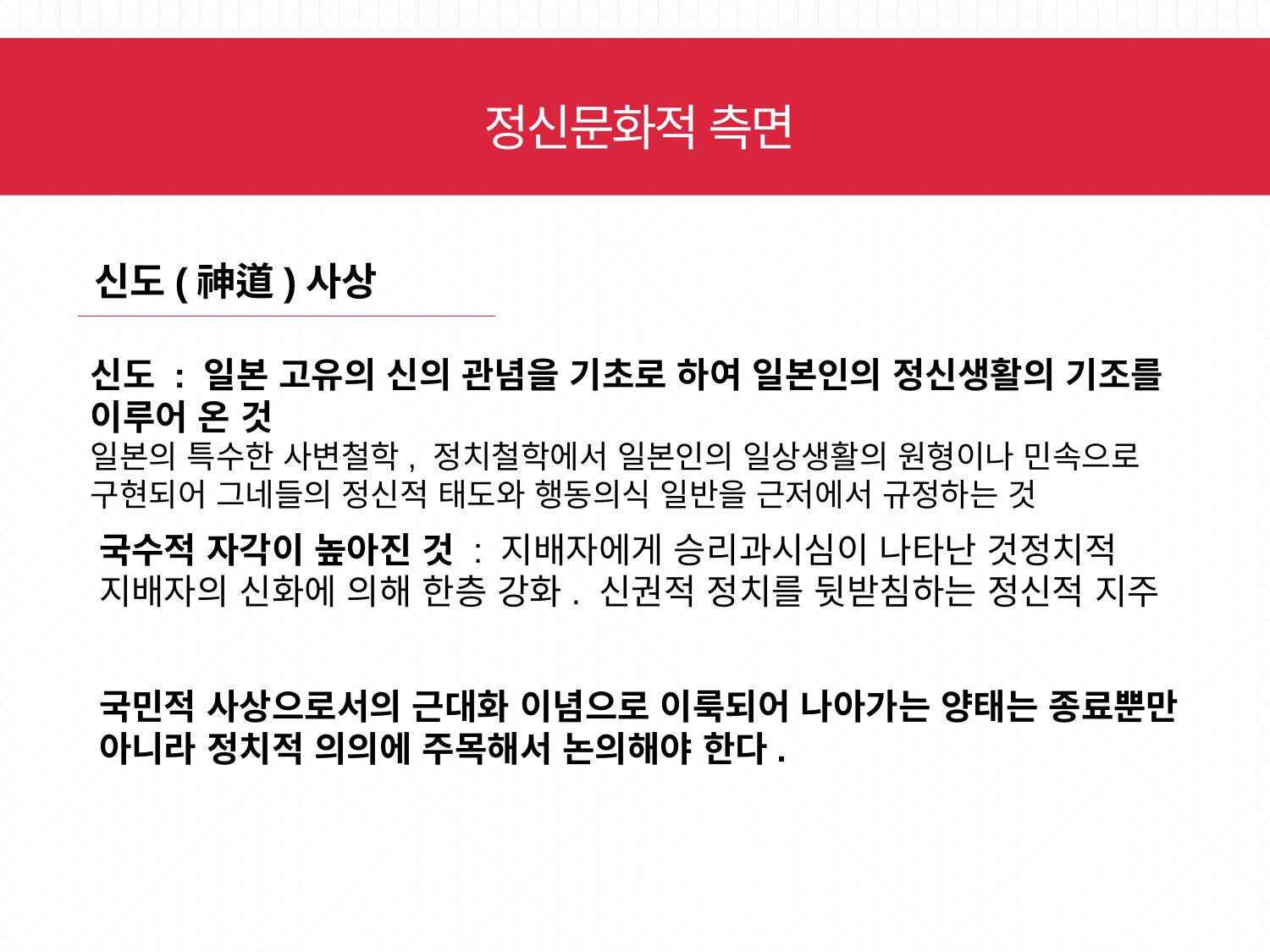

정신문화적 측면

신도(神道)사상
신도 : 일본 고유의 신의 관념을 기초로 하여 일본인의 정신생활의 기조를 이루어 온 것
일본의 특수한 사변철학, 정치철학에서 일본인의 일상생활의 원형이나 민속으로 구현되어 그네들의 정신적 태도와 행동의식 일반을 근저에서 규정하는 것

국수적 자각이 높아진 것 : 지배자에게 승리과시심이 나타난 것정치적 지배자의 신화에 의해 한층 강화. 신권적 정치를 뒷받침하는 정신적 지주
국민적 사상으로서의 근대화 이념으로 이룩되어 나아가는 양태는 종료뿐만 아니라 정치적 의의에 주목해서 논의해야 한다.